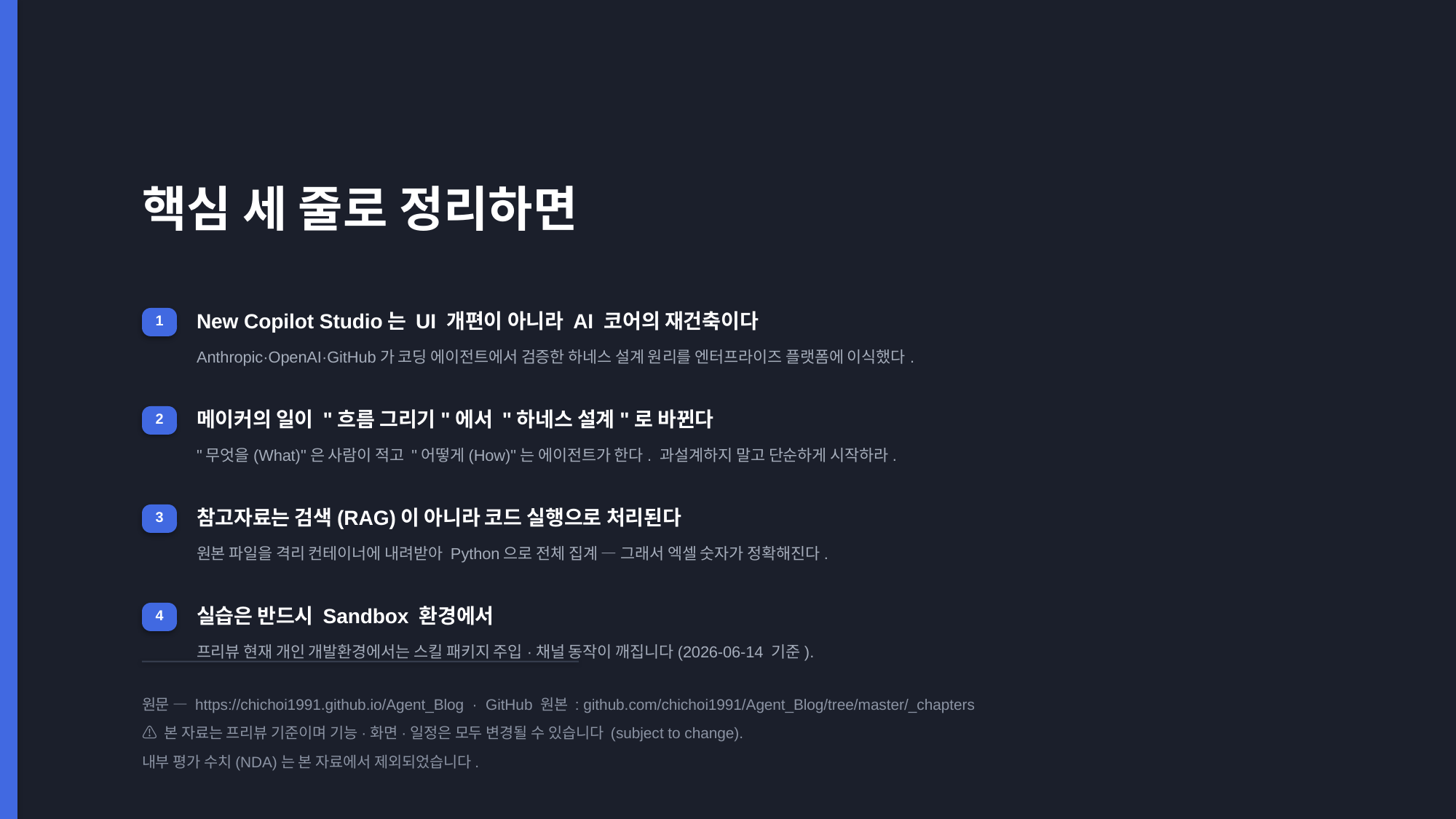

핵심 세 줄로 정리하면
New Copilot Studio는 UI 개편이 아니라 AI 코어의 재건축이다

1
Anthropic·OpenAI·GitHub가 코딩 에이전트에서 검증한 하네스 설계 원리를 엔터프라이즈 플랫폼에 이식했다.
메이커의 일이 "흐름 그리기"에서 "하네스 설계"로 바뀐다

2
"무엇을(What)"은 사람이 적고 "어떻게(How)"는 에이전트가 한다. 과설계하지 말고 단순하게 시작하라.
참고자료는 검색(RAG)이 아니라 코드 실행으로 처리된다

3
원본 파일을 격리 컨테이너에 내려받아 Python으로 전체 집계 — 그래서 엑셀 숫자가 정확해진다.
실습은 반드시 Sandbox 환경에서

4
프리뷰 현재 개인 개발환경에서는 스킬 패키지 주입·채널 동작이 깨집니다(2026-06-14 기준).

원문 — https://chichoi1991.github.io/Agent_Blog  ·  GitHub 원본 : github.com/chichoi1991/Agent_Blog/tree/master/_chapters
⚠ 본 자료는 프리뷰 기준이며 기능·화면·일정은 모두 변경될 수 있습니다 (subject to change).
내부 평가 수치(NDA)는 본 자료에서 제외되었습니다.